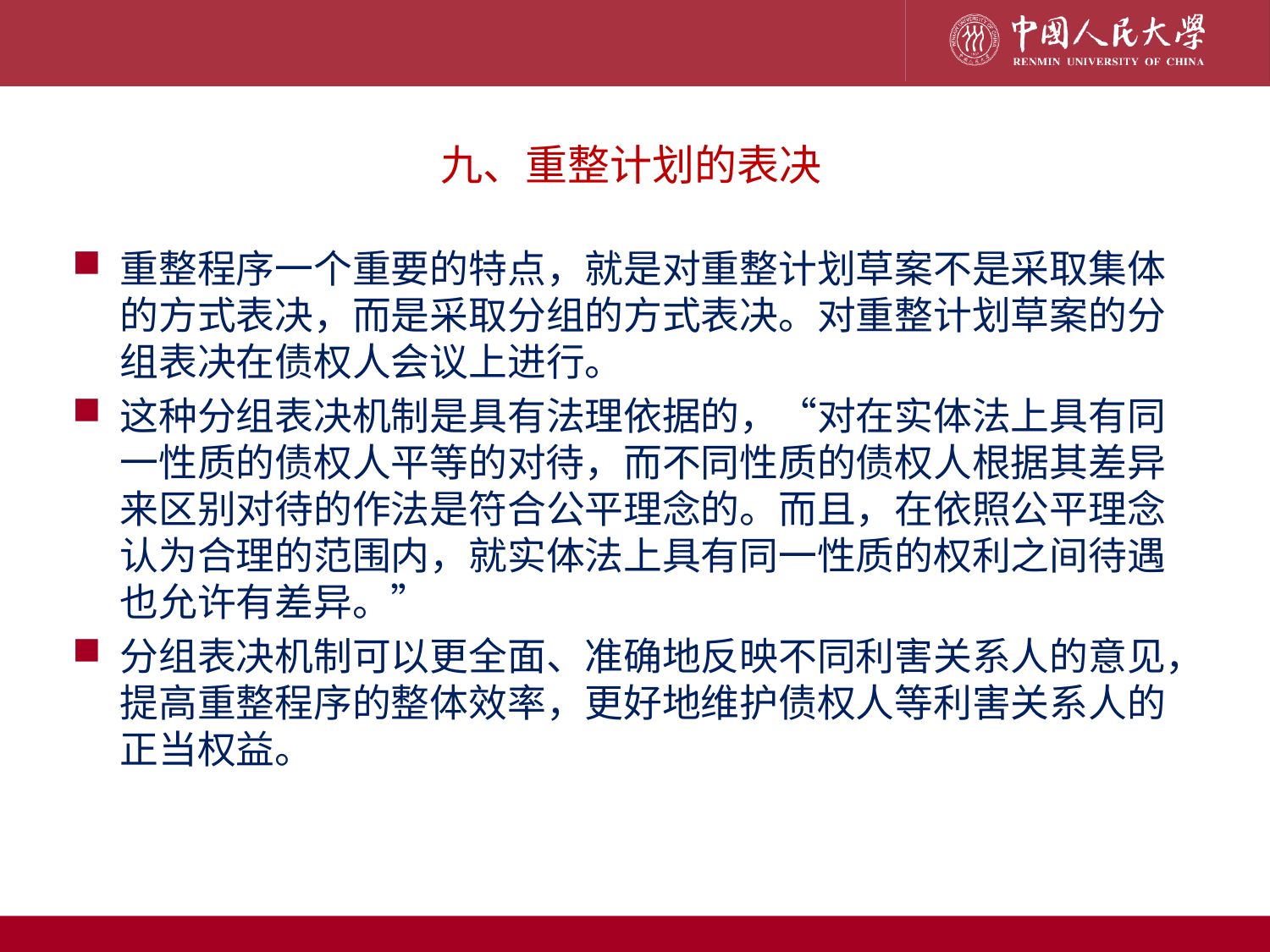

九、重整计划的表决
重整程序一个重要的特点，就是对重整计划草案不是采取集体的方式表决，而是采取分组的方式表决。对重整计划草案的分组表决在债权人会议上进行。
这种分组表决机制是具有法理依据的，“对在实体法上具有同一性质的债权人平等的对待，而不同性质的债权人根据其差异来区别对待的作法是符合公平理念的。而且，在依照公平理念认为合理的范围内，就实体法上具有同一性质的权利之间待遇也允许有差异。”
分组表决机制可以更全面、准确地反映不同利害关系人的意见，提高重整程序的整体效率，更好地维护债权人等利害关系人的正当权益。